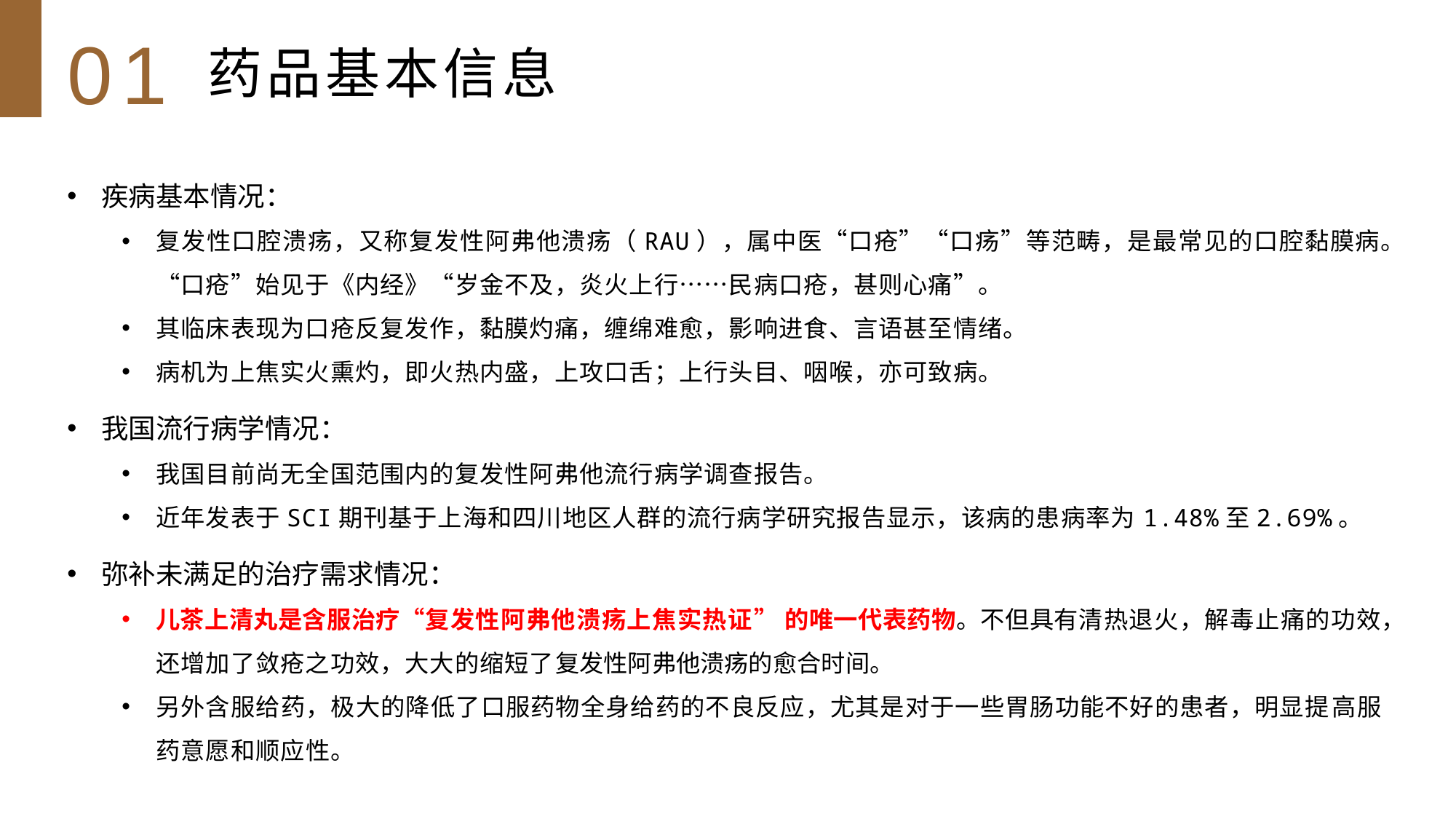

01
药品基本信息
疾病基本情况：
复发性口腔溃疡，又称复发性阿弗他溃疡（RAU），属中医“口疮”“口疡”等范畴，是最常见的口腔黏膜病。“口疮”始见于《内经》“岁金不及，炎火上行……民病口疮，甚则心痛”。
其临床表现为口疮反复发作，黏膜灼痛，缠绵难愈，影响进食、言语甚至情绪。
病机为上焦实火熏灼，即火热内盛，上攻口舌；上行头目、咽喉，亦可致病。
我国流行病学情况：
我国目前尚无全国范围内的复发性阿弗他流行病学调查报告。
近年发表于SCI期刊基于上海和四川地区人群的流行病学研究报告显示，该病的患病率为1.48%至2.69%。
弥补未满足的治疗需求情况：
儿茶上清丸是含服治疗“复发性阿弗他溃疡上焦实热证” 的唯一代表药物。不但具有清热退火，解毒止痛的功效，还增加了敛疮之功效，大大的缩短了复发性阿弗他溃疡的愈合时间。
另外含服给药，极大的降低了口服药物全身给药的不良反应，尤其是对于一些胃肠功能不好的患者，明显提高服药意愿和顺应性。